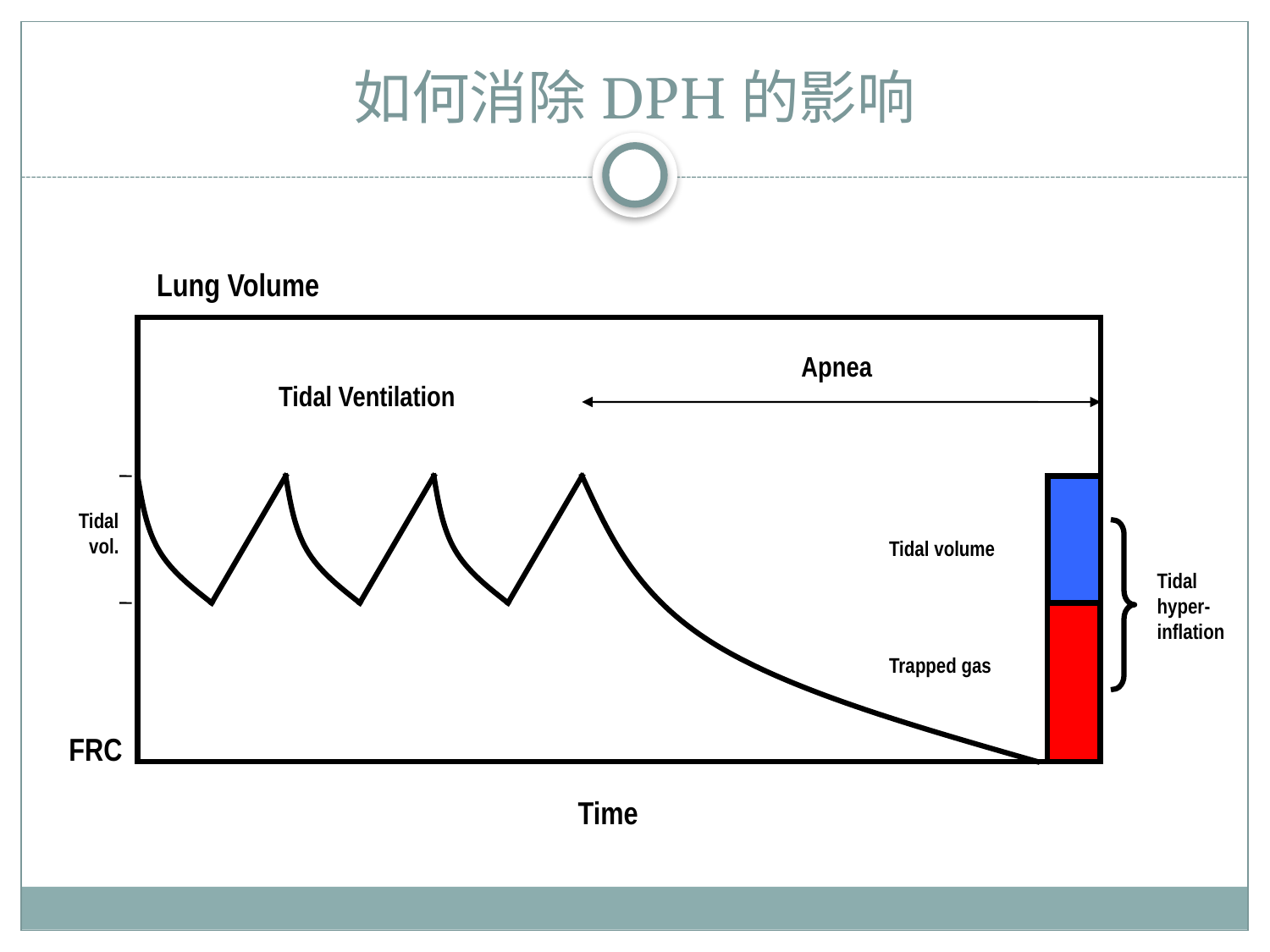

# 如何消除DPH的影响
Lung Volume

Apnea
Tidal Ventilation

Tidal vol.

Tidal volume
Tidal hyper-inflation

Trapped gas
FRC
Time